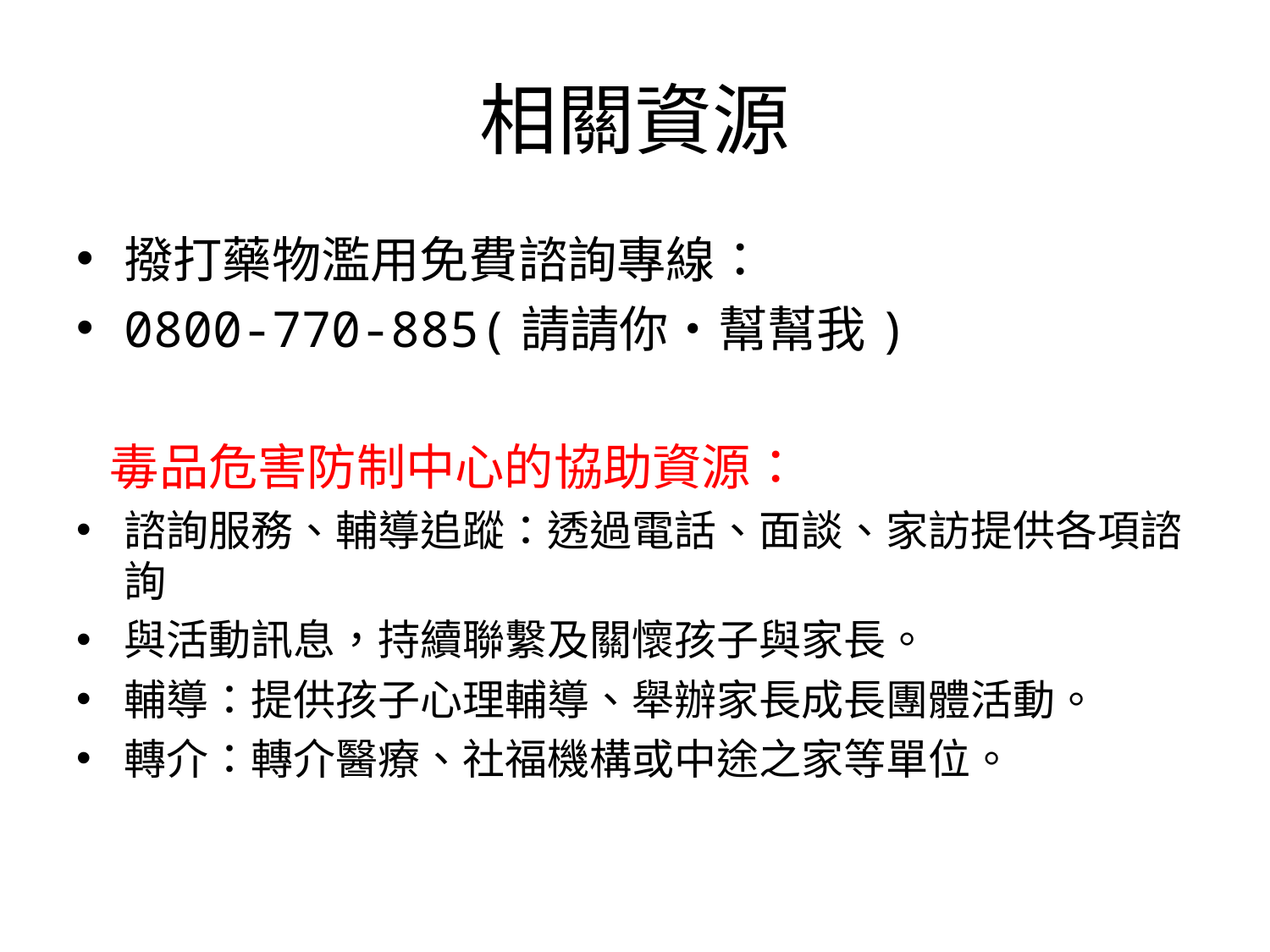

# 相關資源
撥打藥物濫用免費諮詢專線：
0800-770-885(請請你‧幫幫我)

  毒品危害防制中心的協助資源：
諮詢服務、輔導追蹤：透過電話、面談、家訪提供各項諮詢
與活動訊息，持續聯繫及關懷孩子與家長。
輔導：提供孩子心理輔導、舉辦家長成長團體活動。
轉介：轉介醫療、社福機構或中途之家等單位。